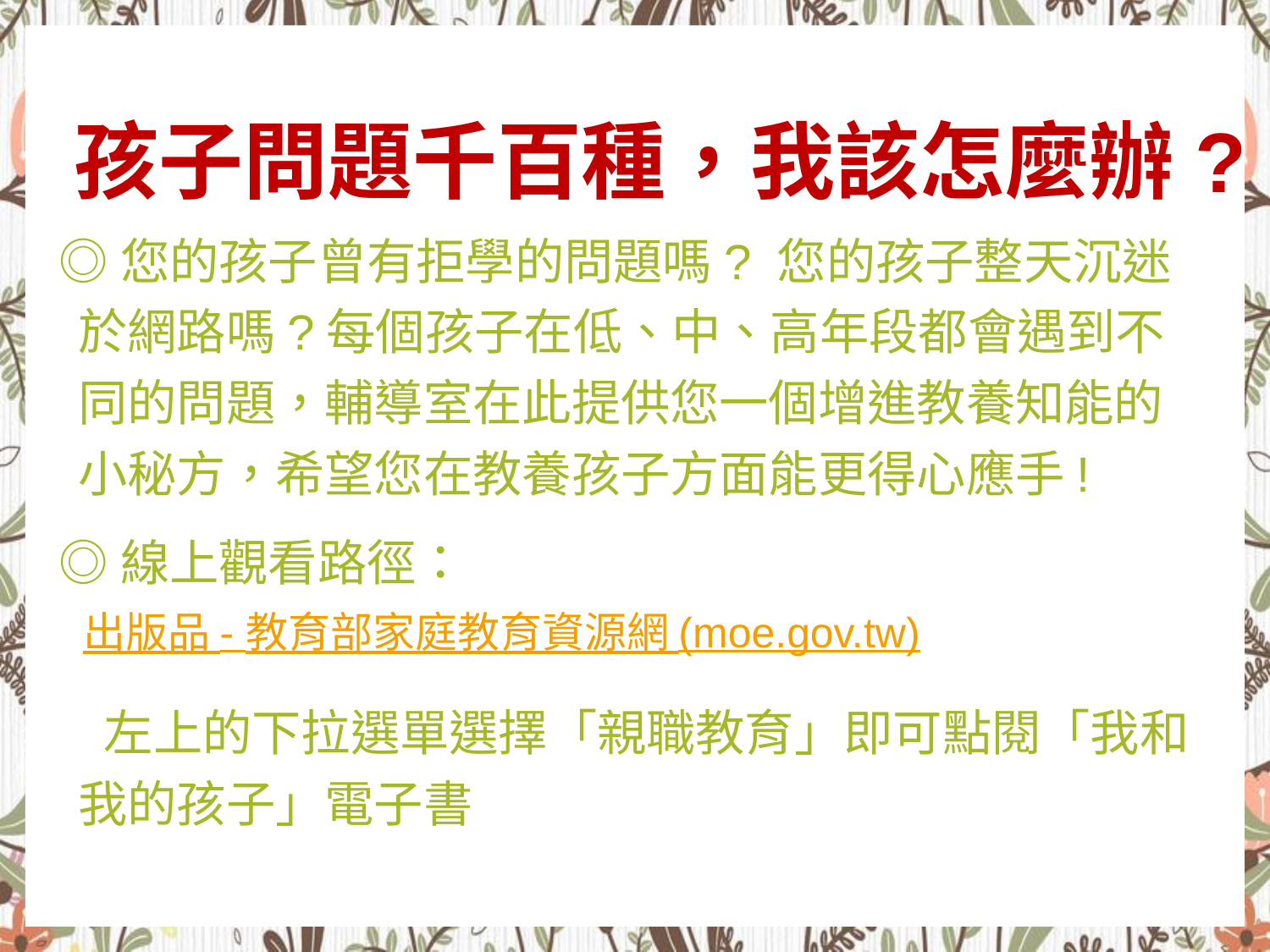

# 孩子問題千百種，我該怎麼辦?
◎您的孩子曾有拒學的問題嗎? 您的孩子整天沉迷於網路嗎?每個孩子在低、中、高年段都會遇到不同的問題，輔導室在此提供您一個增進教養知能的小秘方，希望您在教養孩子方面能更得心應手!
◎線上觀看路徑：
出版品 - 教育部家庭教育資源網 (moe.gov.tw)
   左上的下拉選單選擇「親職教育」即可點閱「我和我的孩子」電子書